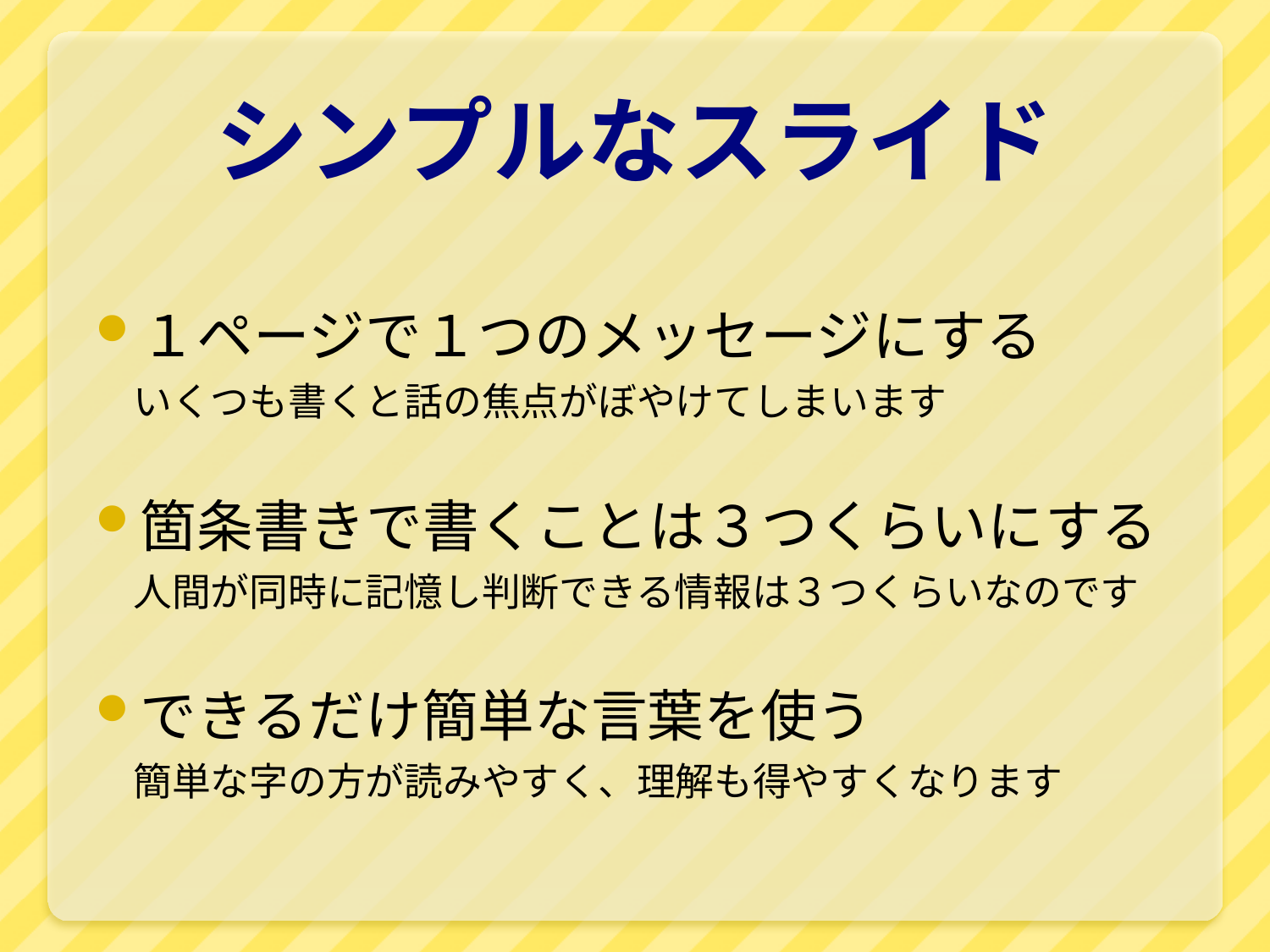

# シンプルなスライド
１ページで１つのメッセージにする
いくつも書くと話の焦点がぼやけてしまいます
箇条書きで書くことは３つくらいにする
人間が同時に記憶し判断できる情報は３つくらいなのです
できるだけ簡単な言葉を使う
簡単な字の方が読みやすく、理解も得やすくなります